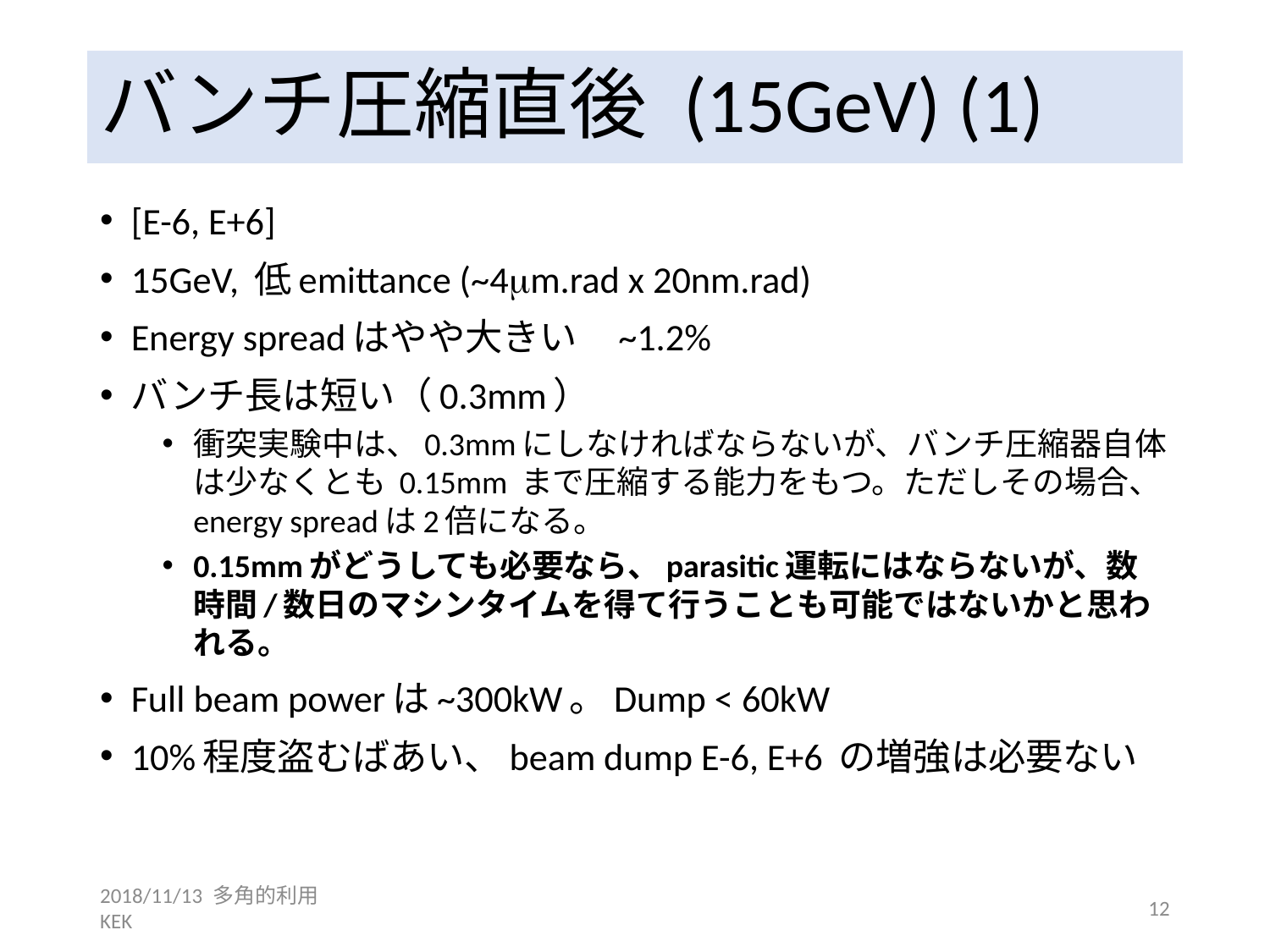

# バンチ圧縮直後 (15GeV) (1)
[E-6, E+6]
15GeV, 低emittance (~4μm.rad x 20nm.rad)
Energy spreadはやや大きい    ~1.2%
バンチ長は短い（0.3mm）
衝突実験中は、0.3mmにしなければならないが、バンチ圧縮器自体は少なくとも 0.15mm まで圧縮する能力をもつ。ただしその場合、energy spreadは2倍になる。
0.15mmがどうしても必要なら、parasitic運転にはならないが、数時間/数日のマシンタイムを得て行うことも可能ではないかと思われる。
Full beam powerは~300kW。Dump < 60kW
10%程度盗むばあい、beam dump E-6, E+6 の増強は必要ない
2018/11/13 多角的利用 KEK
12